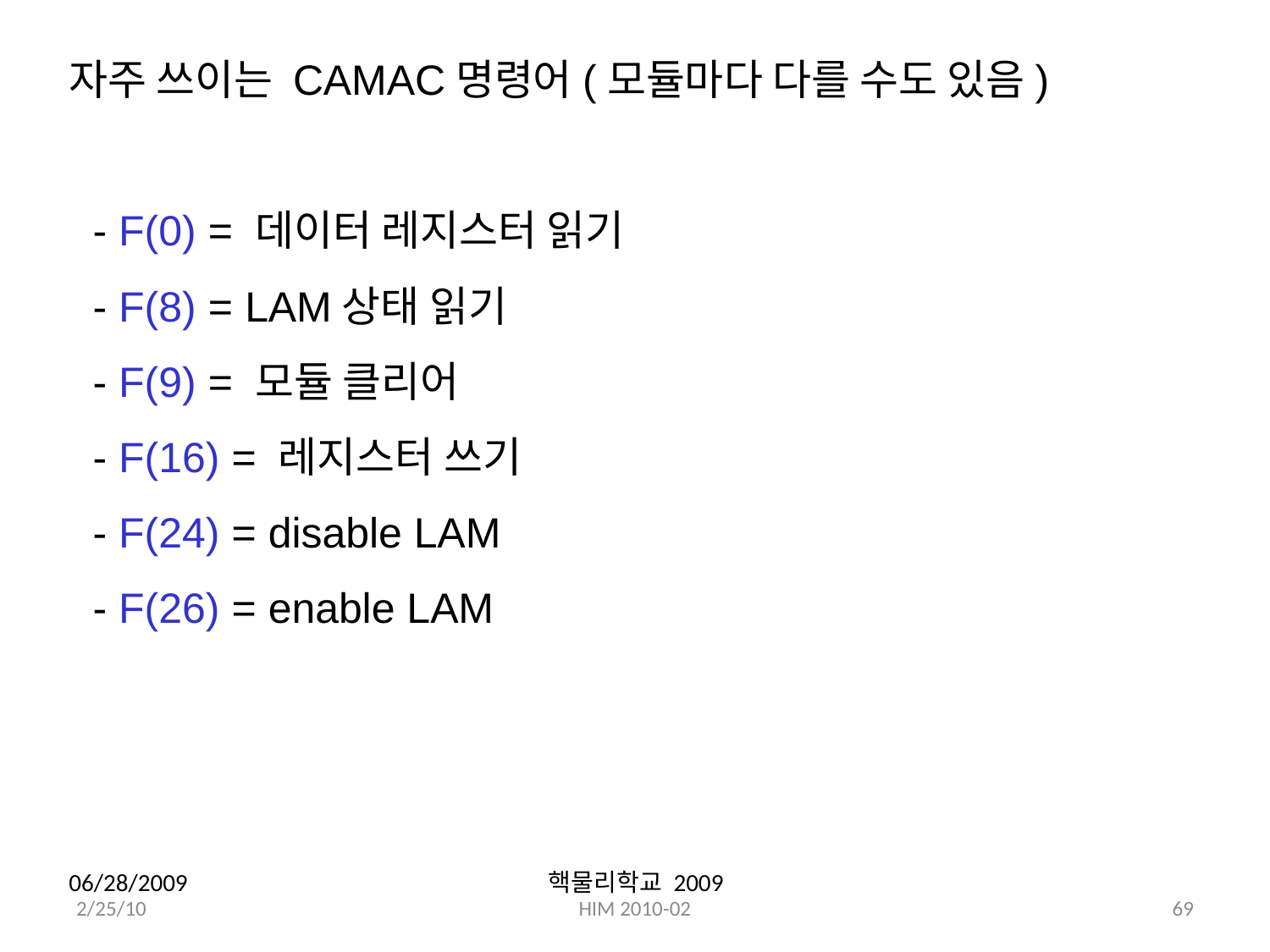

자주 쓰이는 CAMAC명령어(모듈마다 다를 수도 있음)

  - F(0) = 데이터 레지스터 읽기
  - F(8) = LAM상태 읽기
  - F(9) = 모듈 클리어
  - F(16) = 레지스터 쓰기
  - F(24) = disable LAM
  - F(26) = enable LAM
06/28/2009
핵물리학교 2009
69
2/25/10
HIM 2010-02